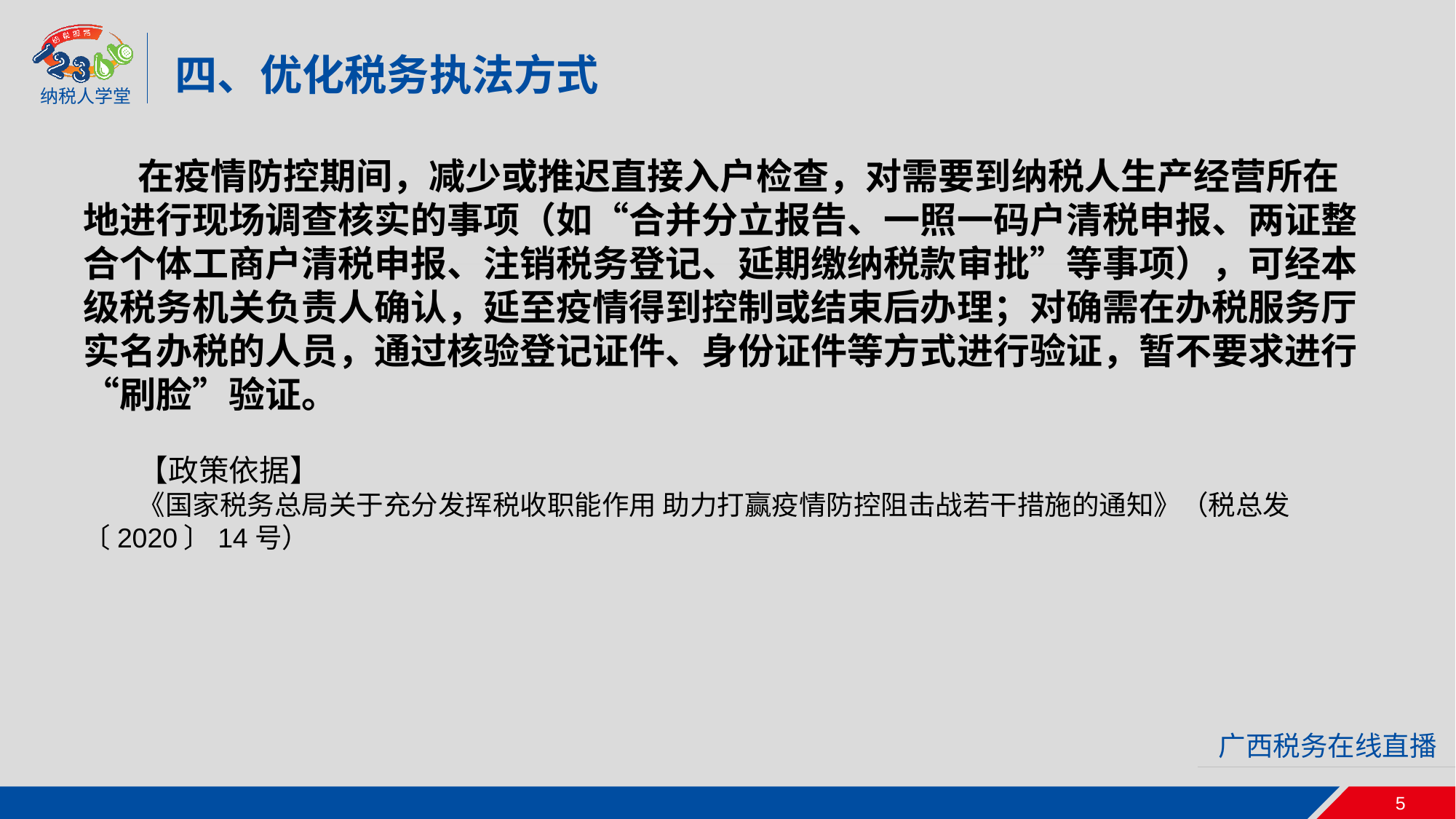

四、优化税务执法方式
在疫情防控期间，减少或推迟直接入户检查，对需要到纳税人生产经营所在地进行现场调查核实的事项（如“合并分立报告、一照一码户清税申报、两证整合个体工商户清税申报、注销税务登记、延期缴纳税款审批”等事项），可经本级税务机关负责人确认，延至疫情得到控制或结束后办理；对确需在办税服务厅实名办税的人员，通过核验登记证件、身份证件等方式进行验证，暂不要求进行“刷脸”验证。

【政策依据】
《国家税务总局关于充分发挥税收职能作用 助力打赢疫情防控阻击战若干措施的通知》（税总发〔2020〕14号）